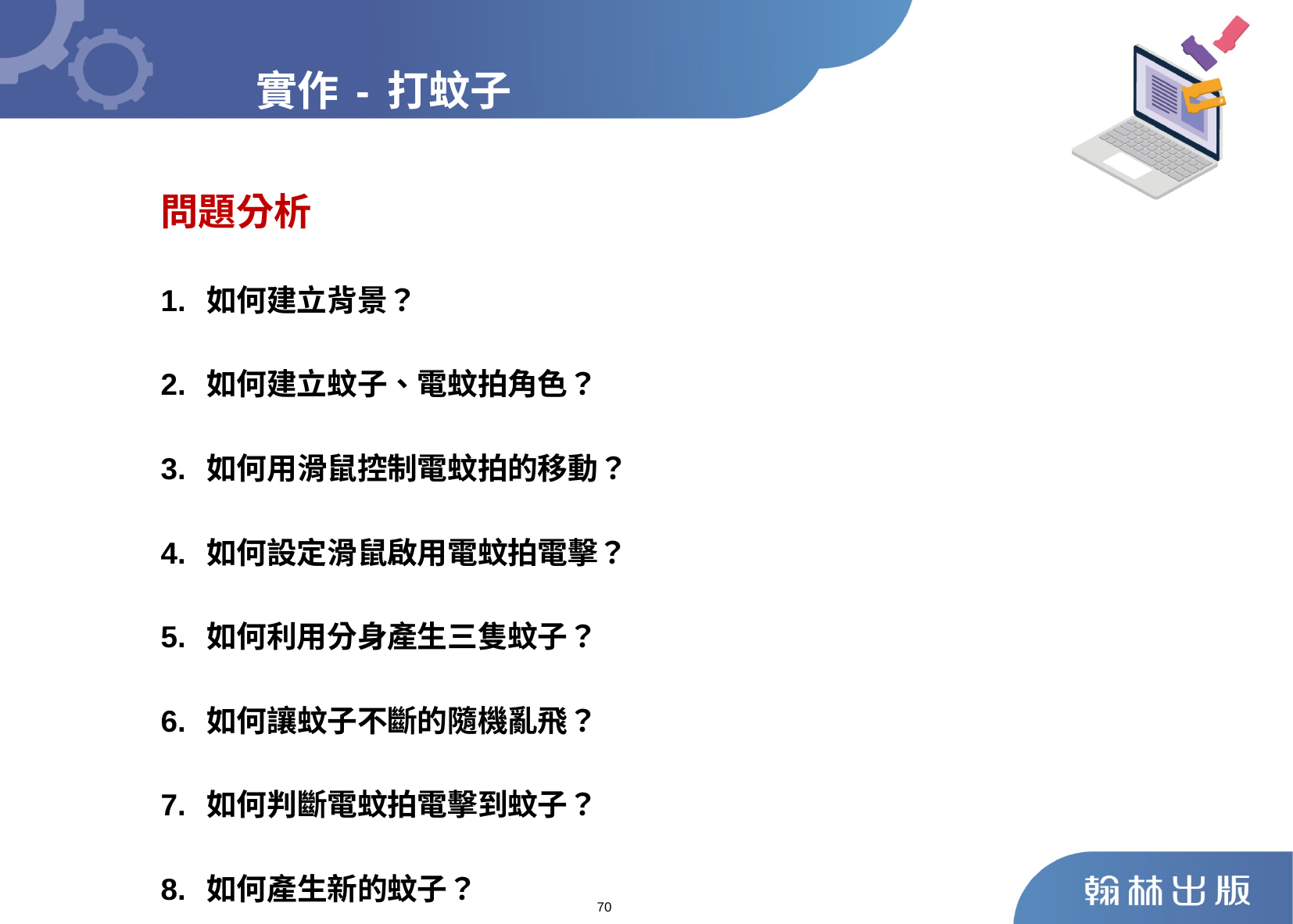

實作-打蚊子
問題分析
1. 如何建立背景？
2. 如何建立蚊子、電蚊拍角色？
3. 如何用滑鼠控制電蚊拍的移動？
4. 如何設定滑鼠啟用電蚊拍電擊？
5. 如何利用分身產生三隻蚊子？
6. 如何讓蚊子不斷的隨機亂飛？
7. 如何判斷電蚊拍電擊到蚊子？
8. 如何產生新的蚊子？

70